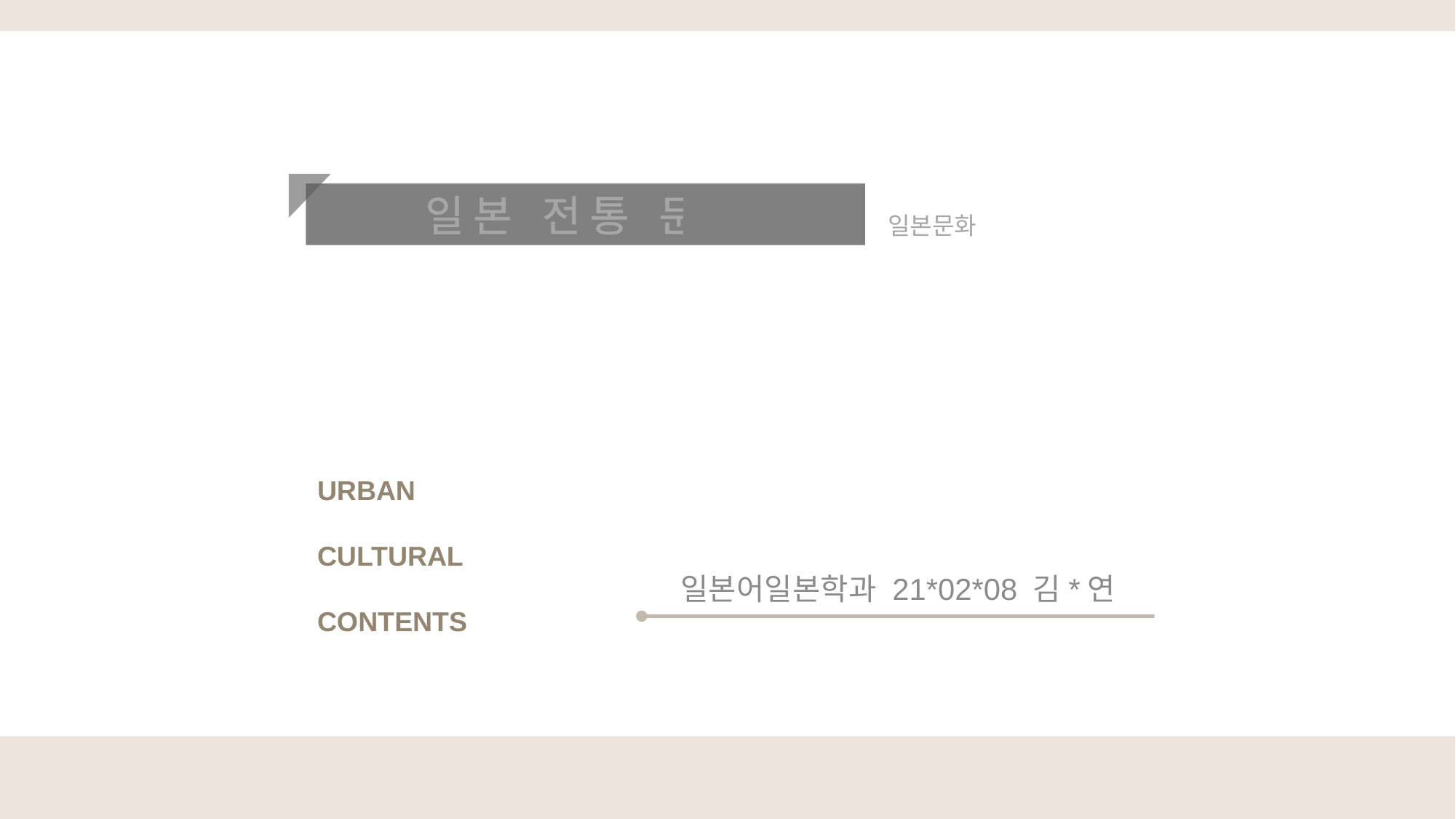

일본 전통 문화
일본문화
# URBAN CULTURAL CONTENTS
일본어일본학과 21*02*08 김*연